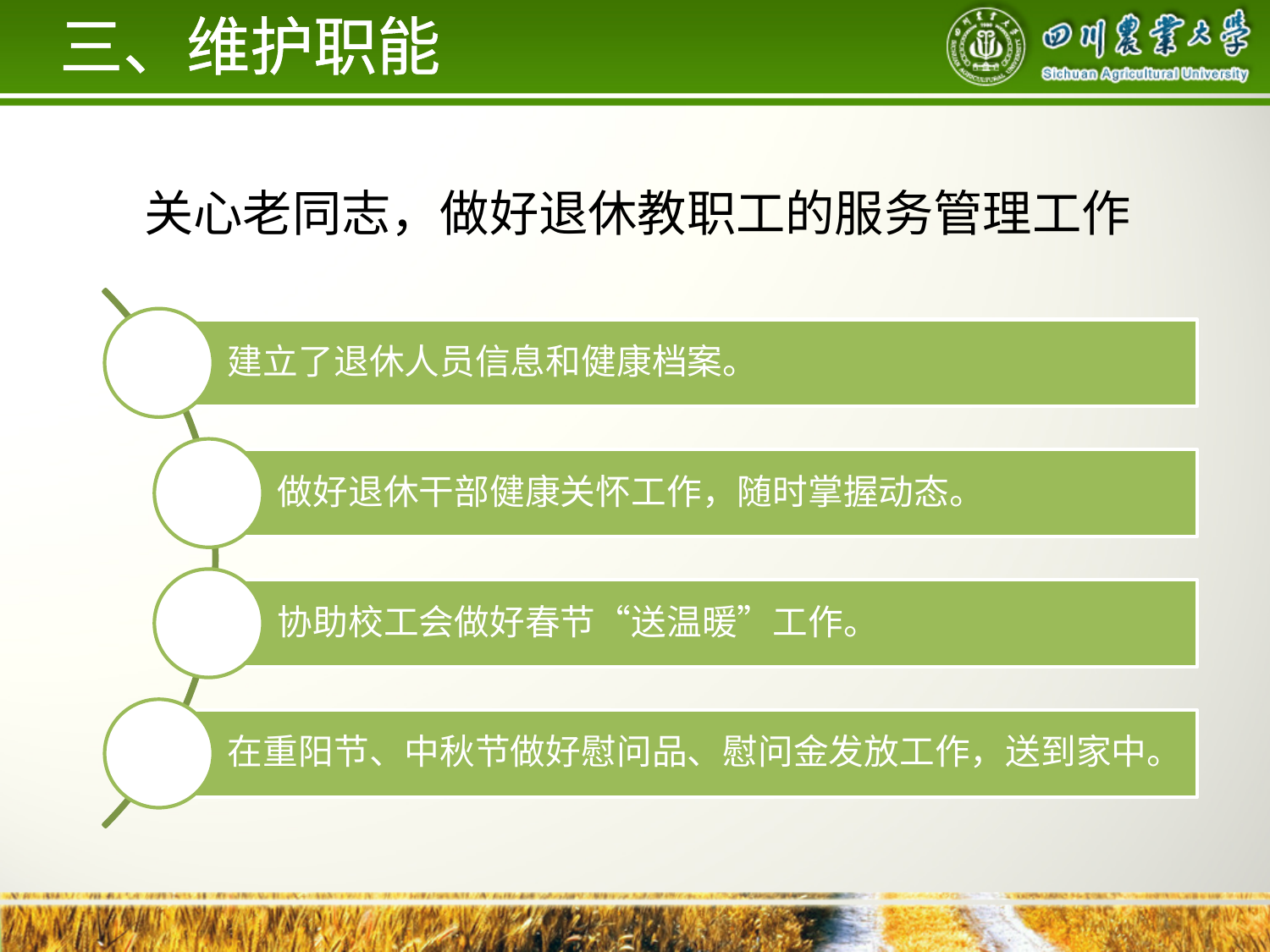

三、维护职能
关心老同志，做好退休教职工的服务管理工作
建立了退休人员信息和健康档案。
做好退休干部健康关怀工作，随时掌握动态。
协助校工会做好春节“送温暖”工作。
在重阳节、中秋节做好慰问品、慰问金发放工作，送到家中。